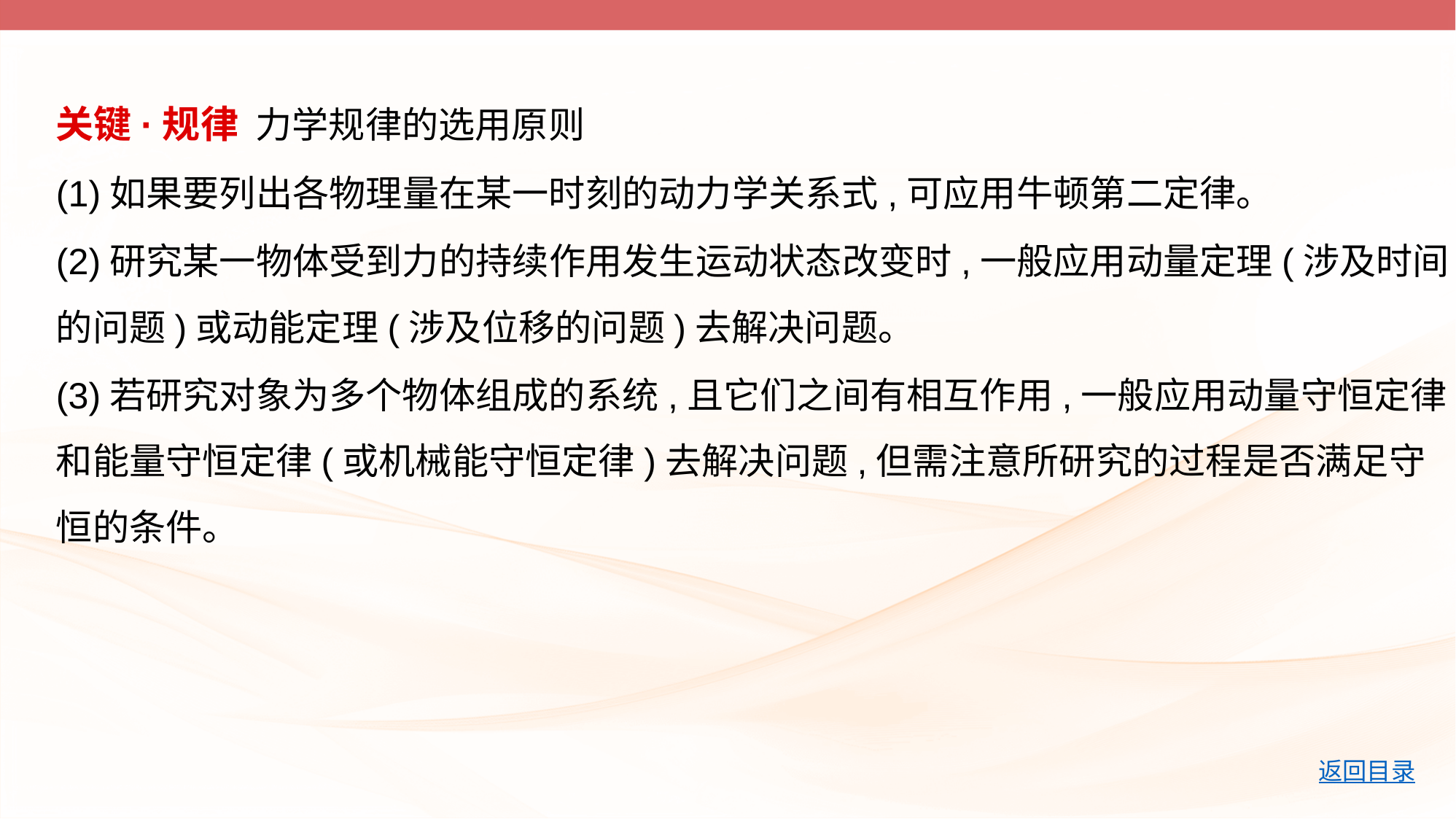

关键·规律  力学规律的选用原则
(1)如果要列出各物理量在某一时刻的动力学关系式,可应用牛顿第二定律。
(2)研究某一物体受到力的持续作用发生运动状态改变时,一般应用动量定理(涉及时间
的问题)或动能定理(涉及位移的问题)去解决问题。
(3)若研究对象为多个物体组成的系统,且它们之间有相互作用,一般应用动量守恒定律
和能量守恒定律(或机械能守恒定律)去解决问题,但需注意所研究的过程是否满足守
恒的条件。